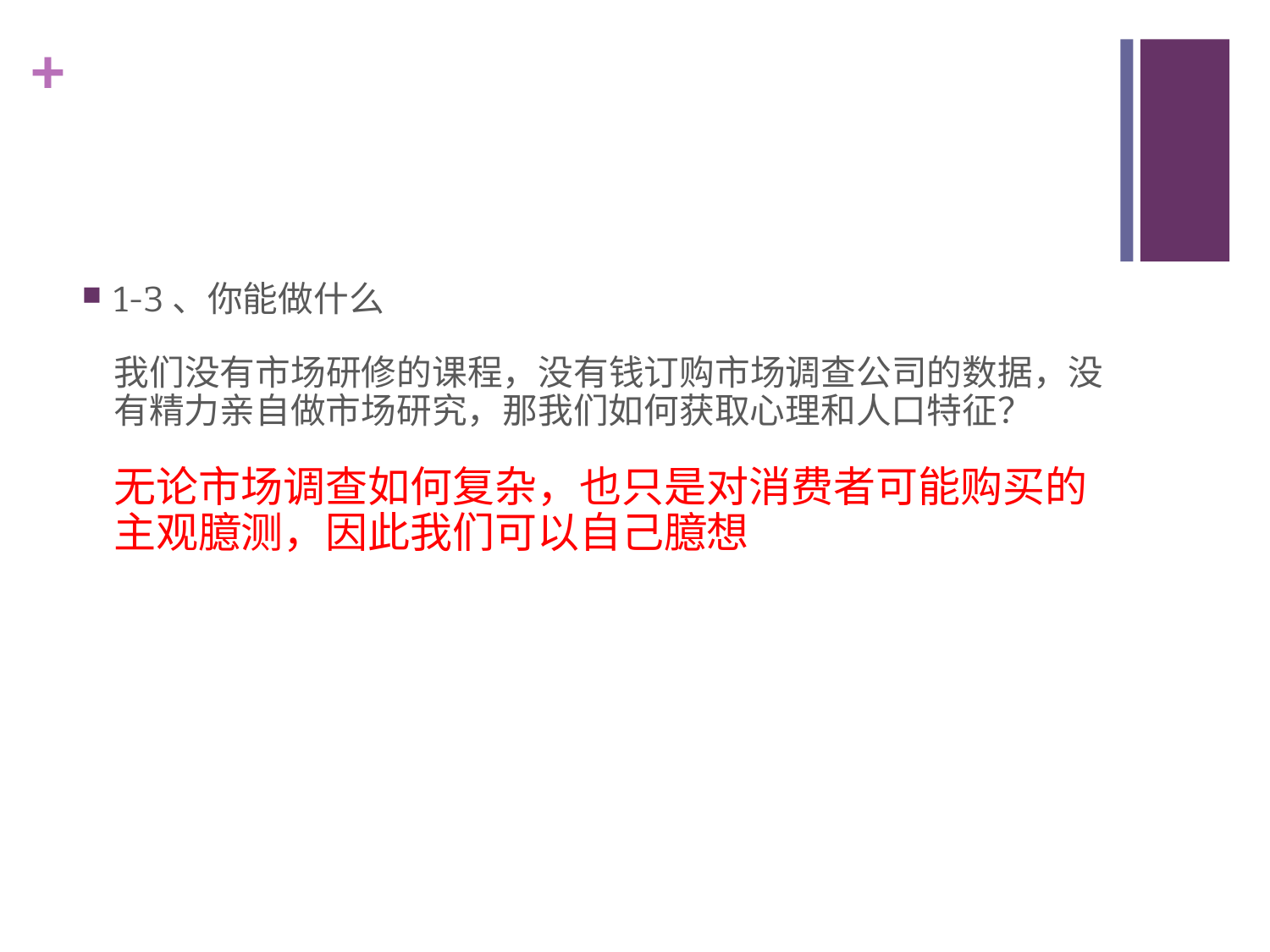

#
1-3、你能做什么
   我们没有市场研修的课程，没有钱订购市场调查公司的数据，没有精力亲自做市场研究，那我们如何获取心理和人口特征？
   无论市场调查如何复杂，也只是对消费者可能购买的主观臆测，因此我们可以自己臆想